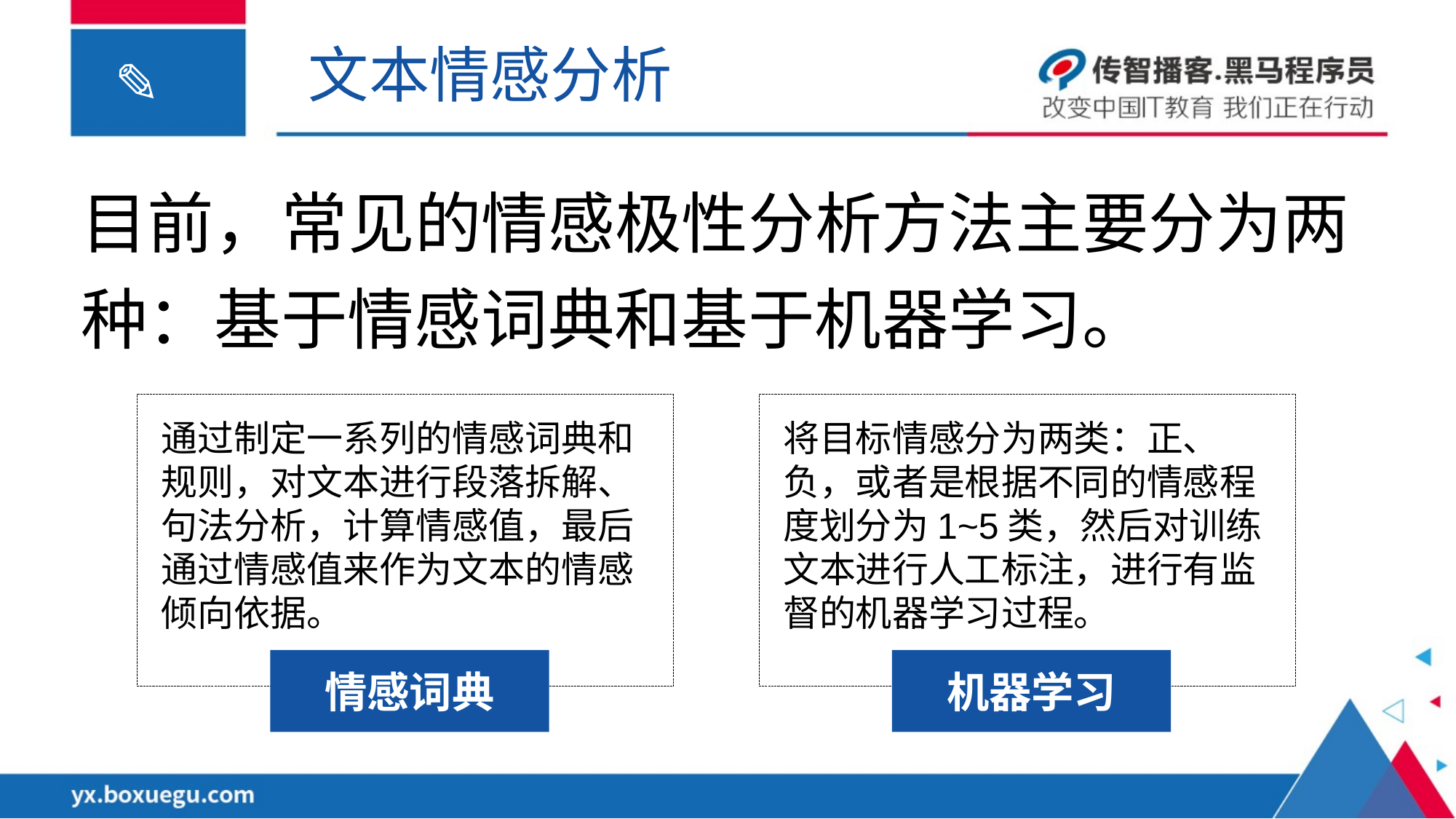

文本情感分析
目前，常见的情感极性分析方法主要分为两种：基于情感词典和基于机器学习。

通过制定一系列的情感词典和规则，对文本进行段落拆解、句法分析，计算情感值，最后通过情感值来作为文本的情感倾向依据。
情感词典

将目标情感分为两类：正、负，或者是根据不同的情感程度划分为1~5类，然后对训练文本进行人工标注，进行有监督的机器学习过程。
机器学习